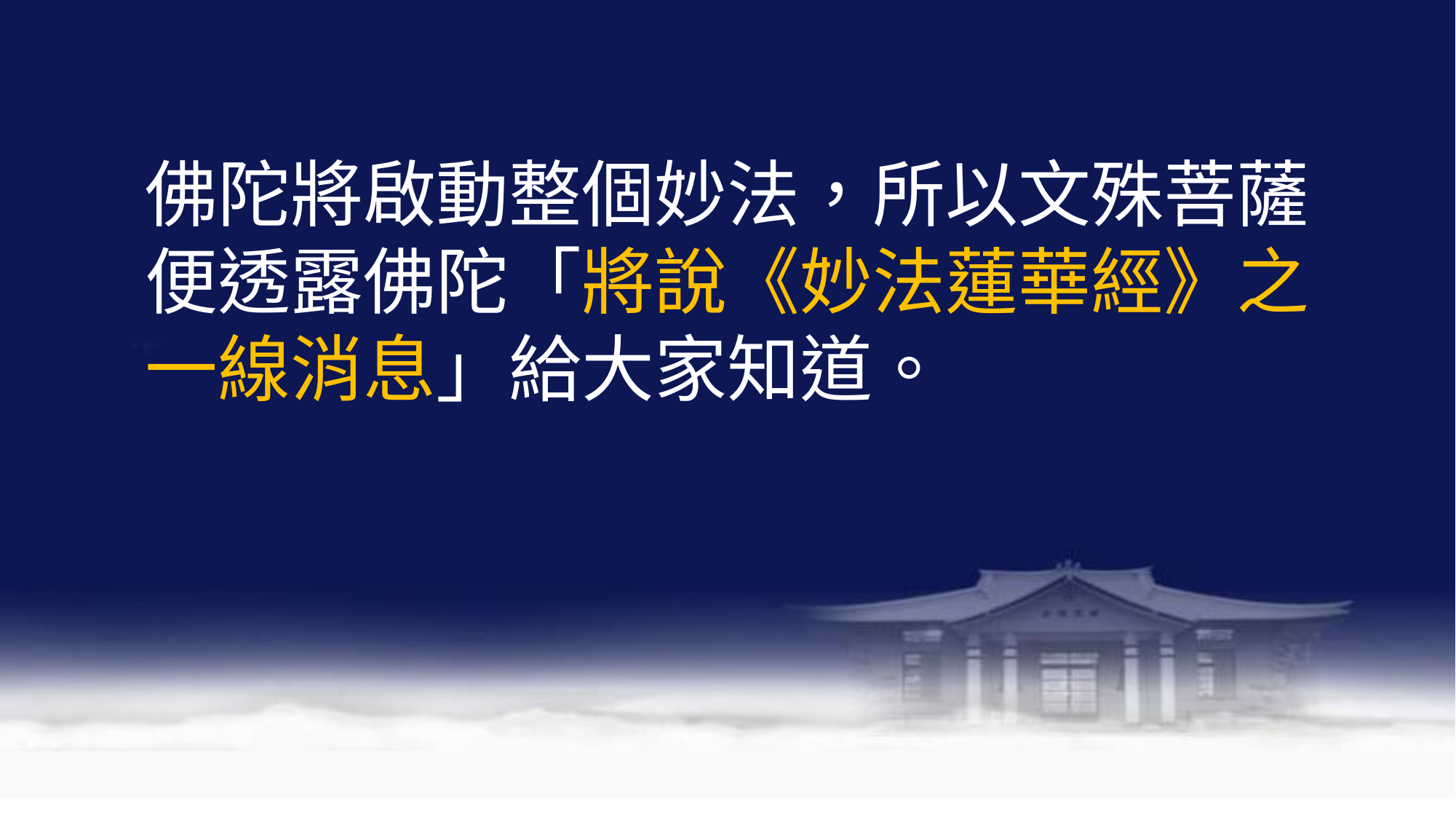

佛陀將啟動整個妙法，所以文殊菩薩便透露佛陀「將說《妙法蓮華經》之一線消息」給大家知道。